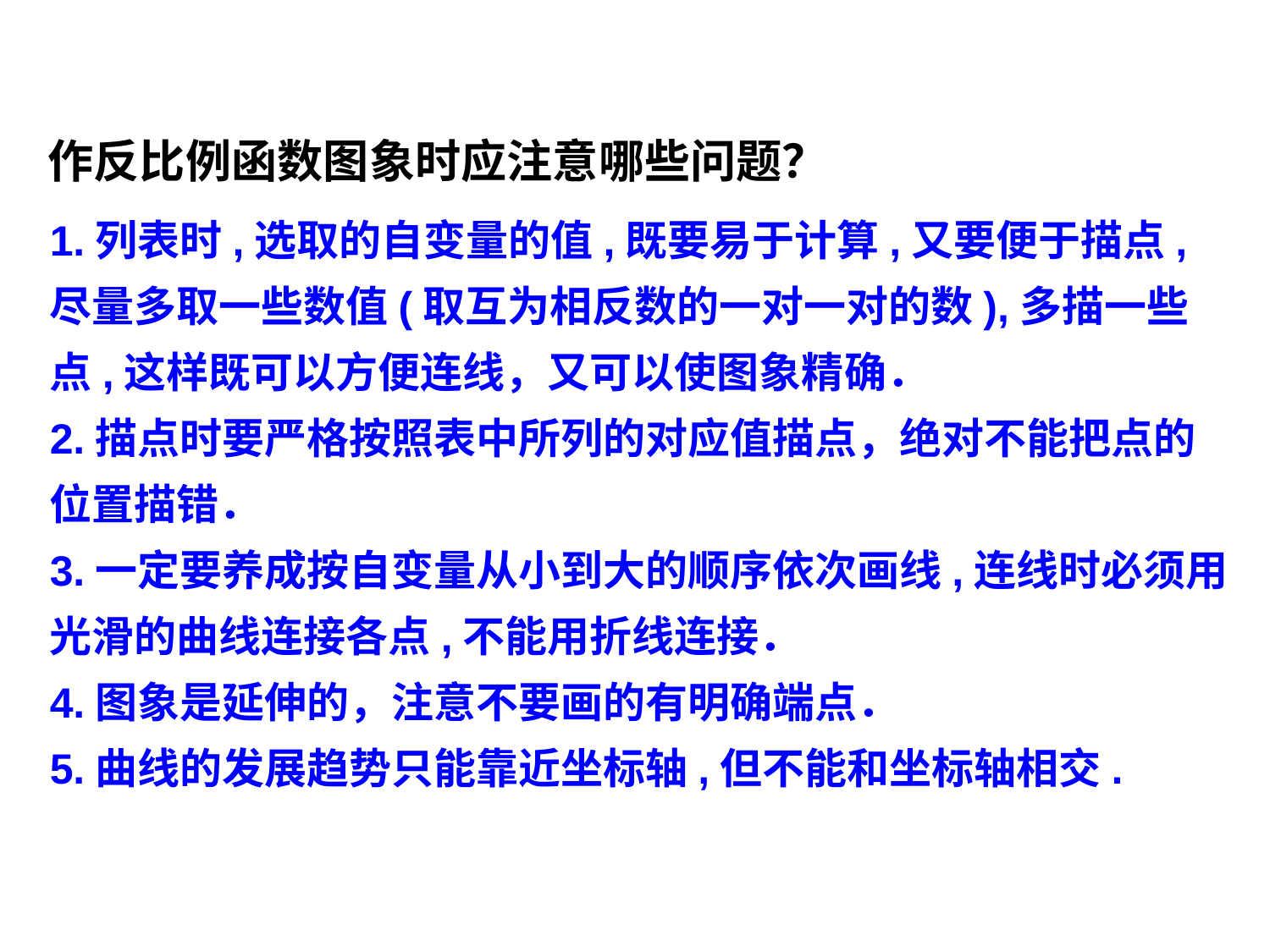

作反比例函数图象时应注意哪些问题？
1.列表时,选取的自变量的值,既要易于计算,又要便于描点,   尽量多取一些数值(取互为相反数的一对一对的数),多描一些点,这样既可以方便连线，又可以使图象精确．
2.描点时要严格按照表中所列的对应值描点，绝对不能把点的位置描错．
3.一定要养成按自变量从小到大的顺序依次画线,连线时必须用光滑的曲线连接各点,不能用折线连接．
4.图象是延伸的，注意不要画的有明确端点．
5.曲线的发展趋势只能靠近坐标轴,但不能和坐标轴相交.